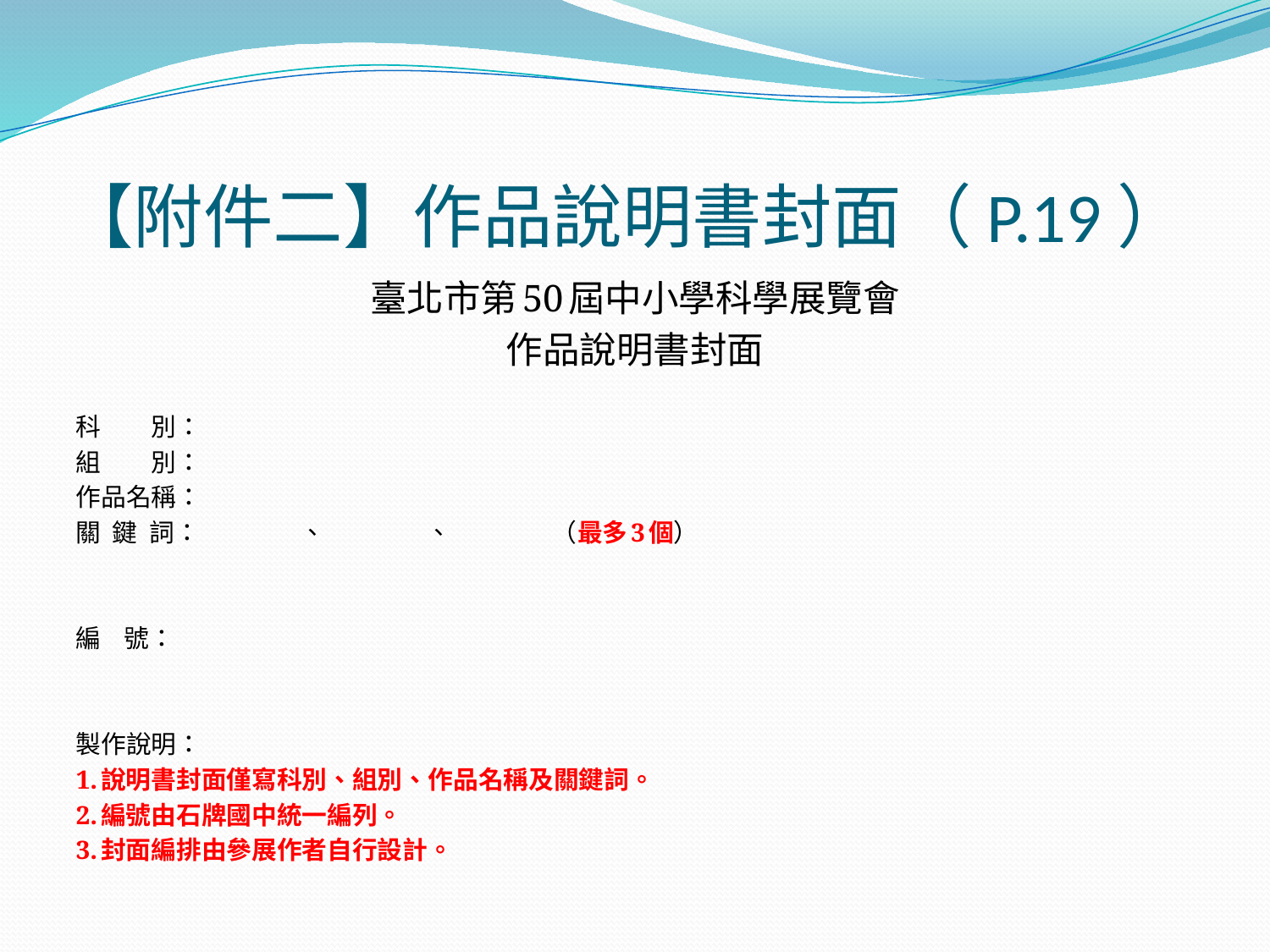

# 【附件二】作品說明書封面（P.19）
臺北市第50屆中小學科學展覽會
作品說明書封面

科　　別：
組　　別：
作品名稱：
關  鍵  詞：　　　　、　　　　、　　　　（最多3個）

編    號：

製作說明：
1.說明書封面僅寫科別、組別、作品名稱及關鍵詞。
2.編號由石牌國中統一編列。
3.封面編排由參展作者自行設計。